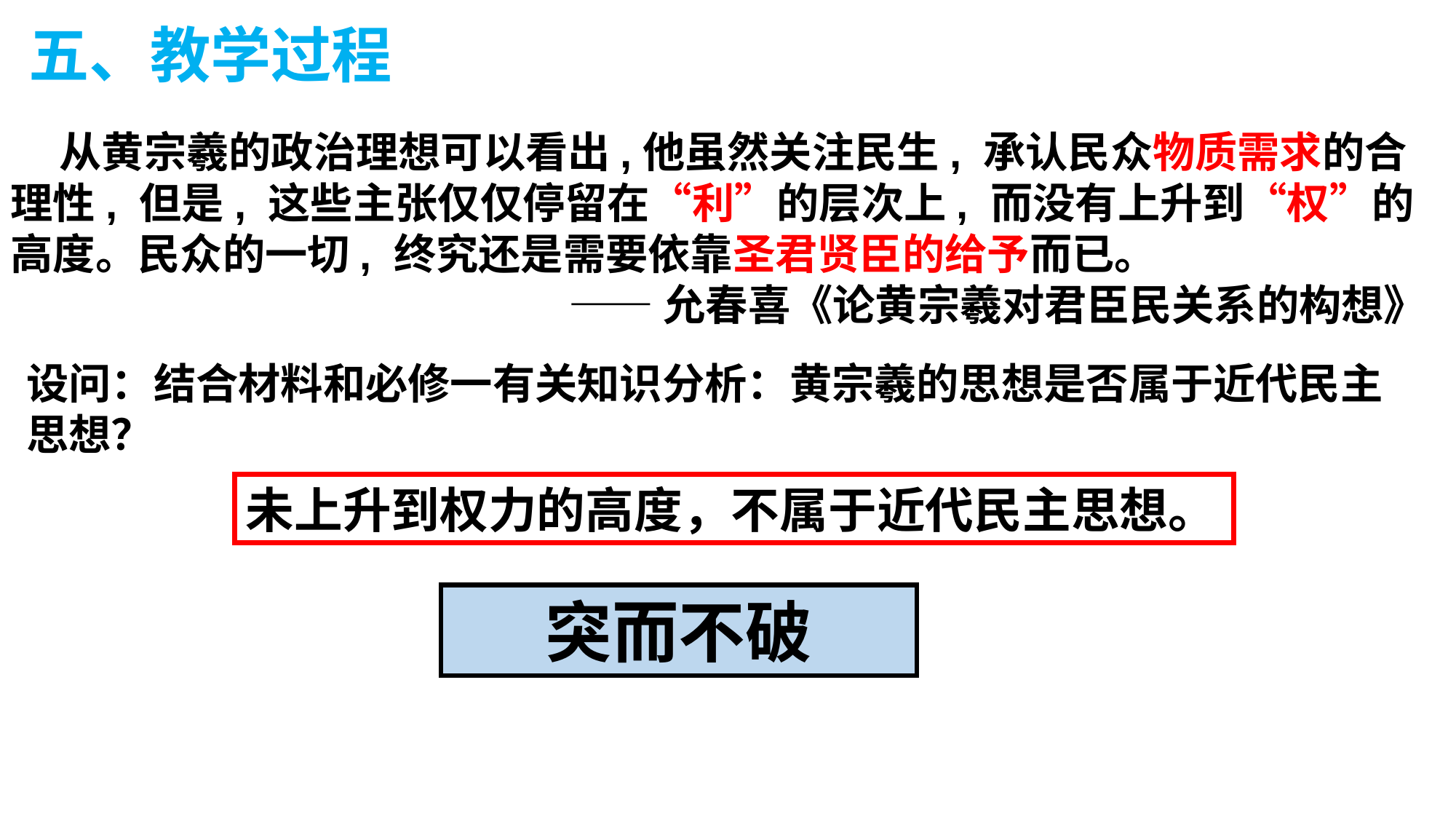

五、教学过程
    从黄宗羲的政治理想可以看出,他虽然关注民生, 承认民众物质需求的合理性, 但是, 这些主张仅仅停留在“利”的层次上, 而没有上升到“权”的高度。民众的一切, 终究还是需要依靠圣君贤臣的给予而已。
——允春喜《论黄宗羲对君臣民关系的构想》
设问：结合材料和必修一有关知识分析：黄宗羲的思想是否属于近代民主思想？
未上升到权力的高度，不属于近代民主思想。
突而不破